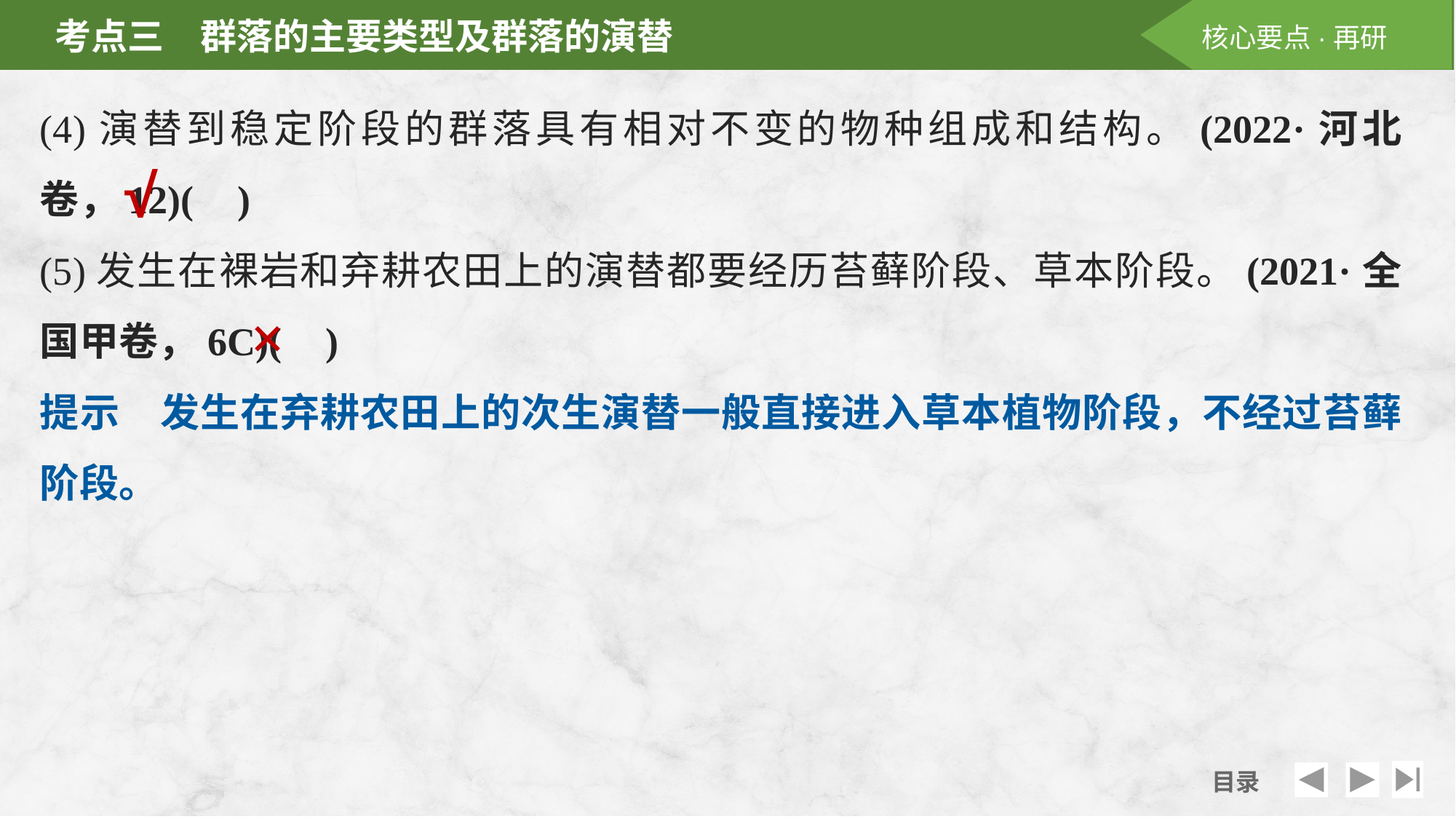

(4)演替到稳定阶段的群落具有相对不变的物种组成和结构。(2022·河北卷，12)(    )
(5)发生在裸岩和弃耕农田上的演替都要经历苔藓阶段、草本阶段。(2021·全国甲卷，6C)(    )
提示　发生在弃耕农田上的次生演替一般直接进入草本植物阶段，不经过苔藓阶段。
√
×